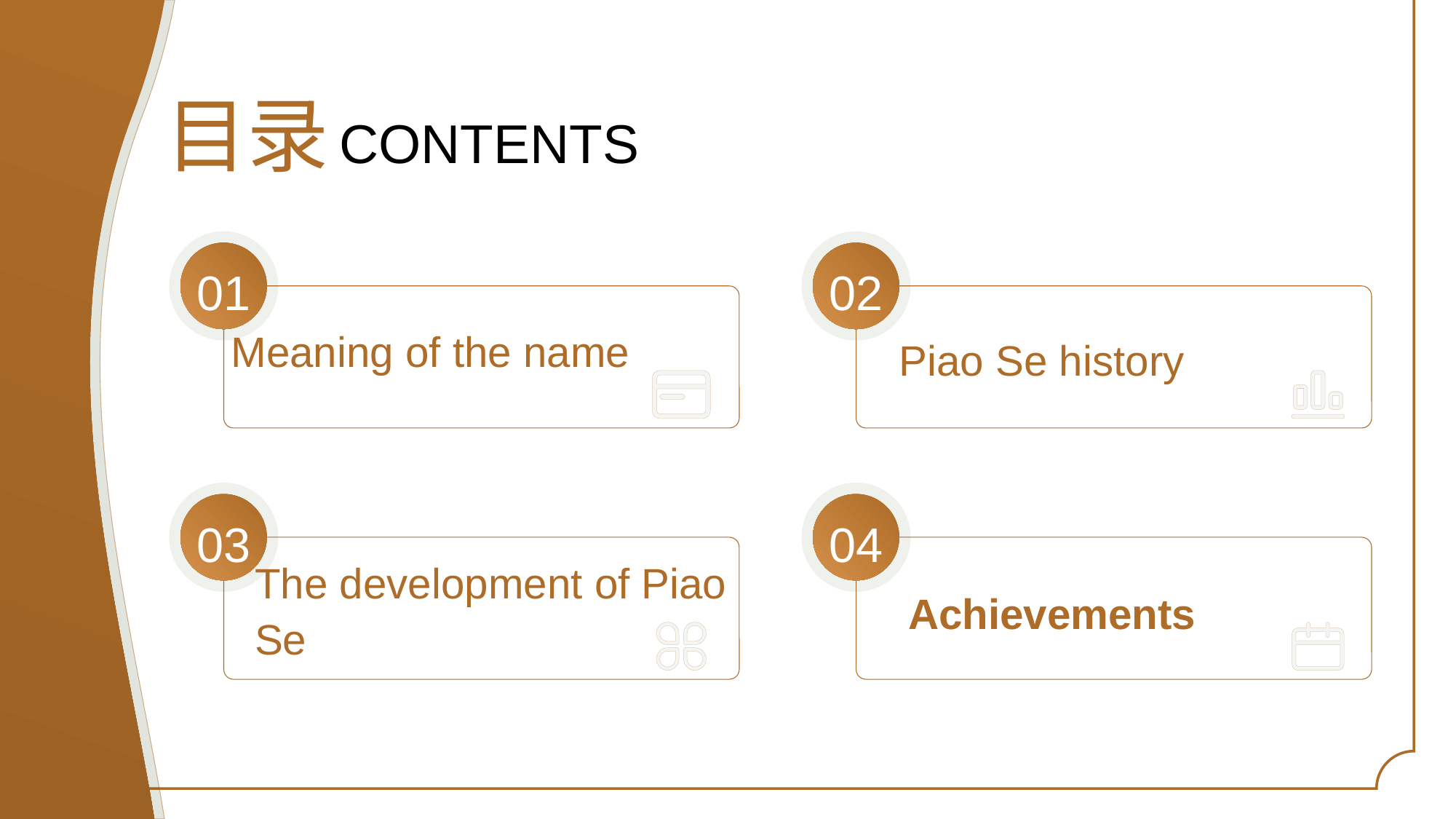

目录
CONTENTS

01
02

Meaning of the name
Piao Se history

03
04

The development of Piao Se
Achievements